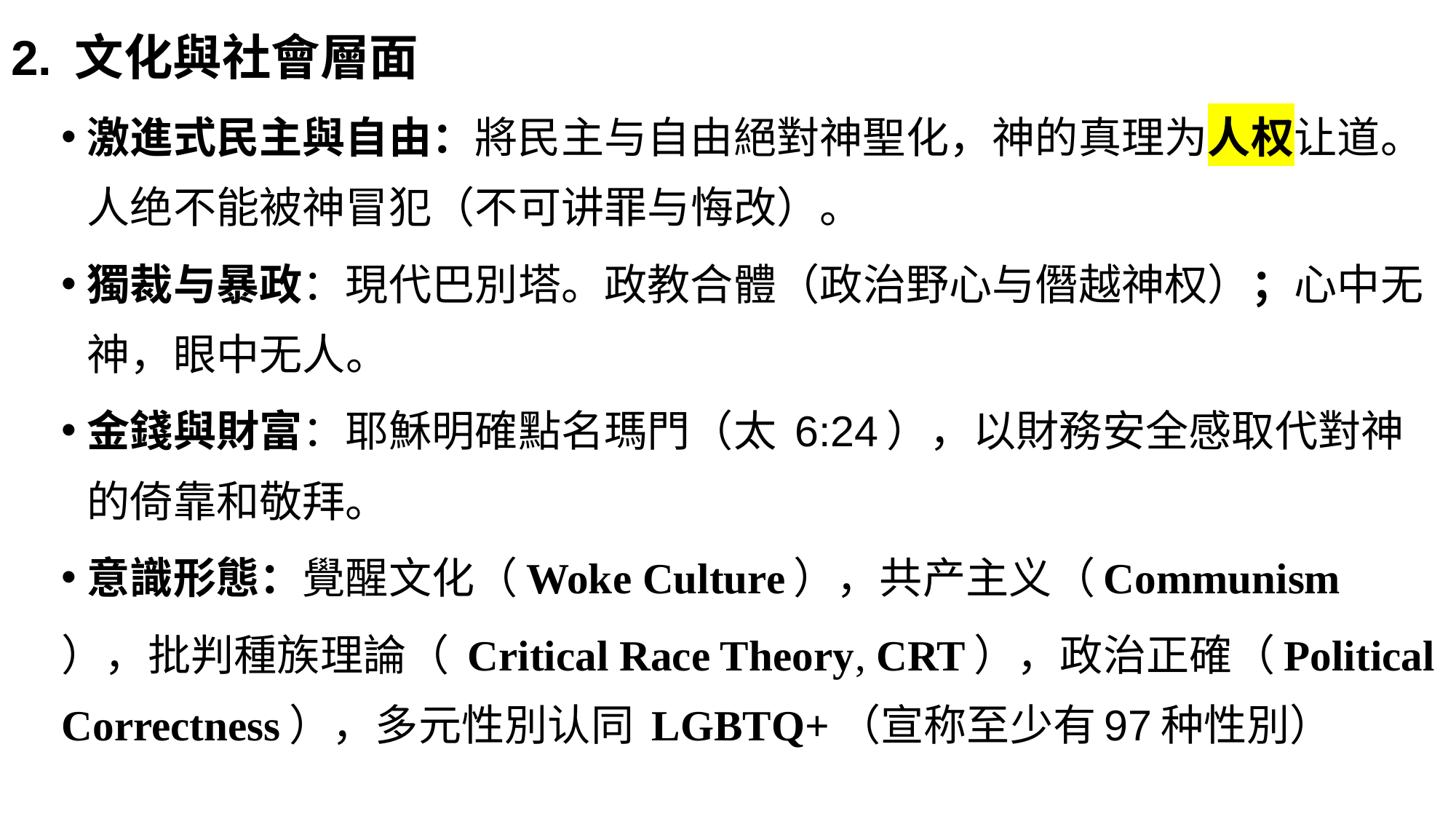

2. 文化與社會層面
激進式民主與自由：將民主与自由絕對神聖化，神的真理为人权让道。人绝不能被神冒犯（不可讲罪与悔改）。
獨裁与暴政：現代巴別塔。政教合體（政治野心与僭越神权）；心中无神，眼中无人。
金錢與財富：耶穌明確點名瑪門（太 6:24），以財務安全感取代對神的倚靠和敬拜。
意識形態：覺醒文化（Woke Culture），共产主义（Communism
），批判種族理論（ Critical Race Theory, CRT），政治正確（Political Correctness），多元性別认同 LGBTQ+（宣称至少有97种性別）